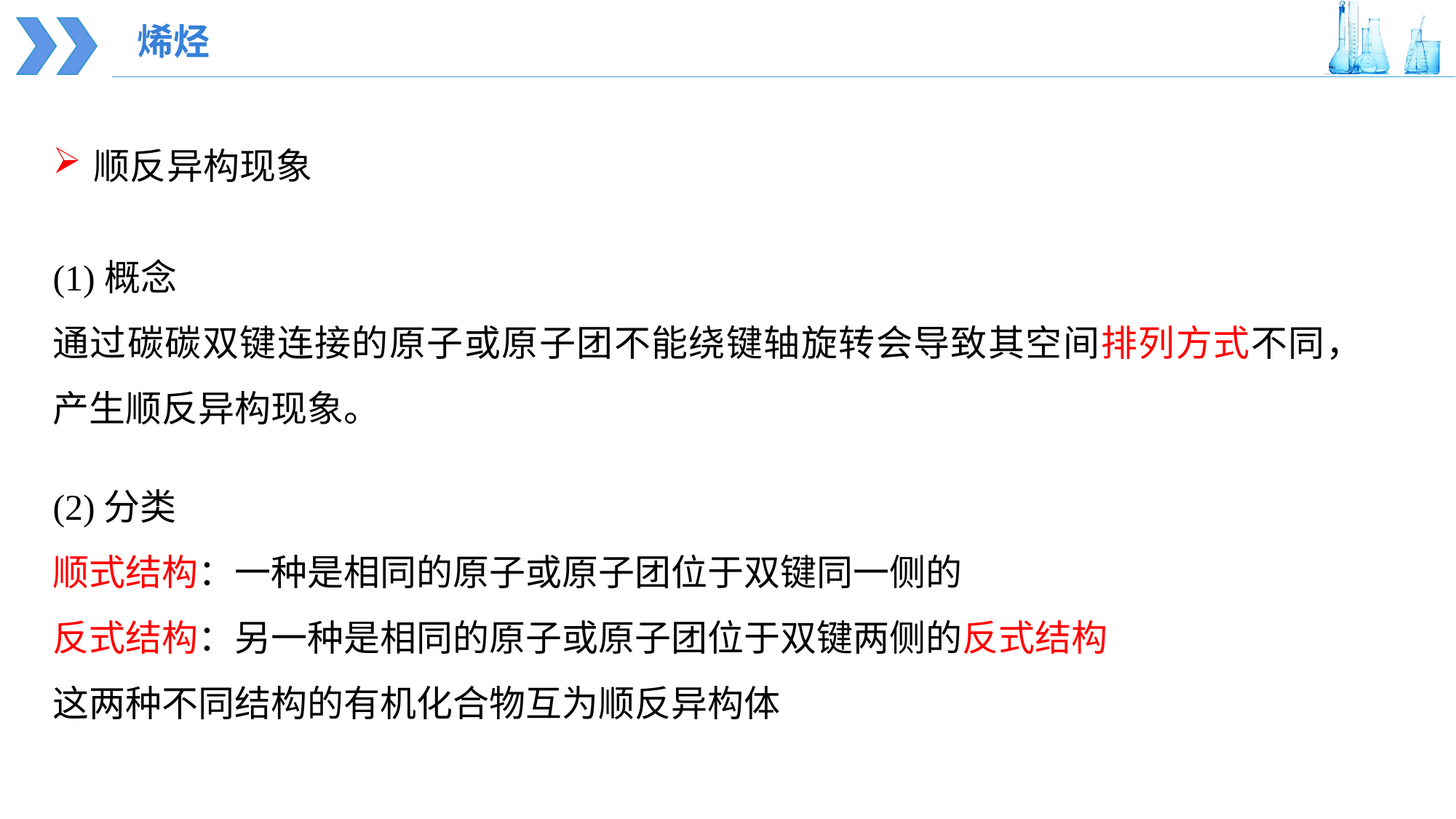

烯烃
顺反异构现象
(1)概念
通过碳碳双键连接的原子或原子团不能绕键轴旋转会导致其空间排列方式不同，产生顺反异构现象。
(2)分类
顺式结构：一种是相同的原子或原子团位于双键同一侧的
反式结构：另一种是相同的原子或原子团位于双键两侧的反式结构
这两种不同结构的有机化合物互为顺反异构体